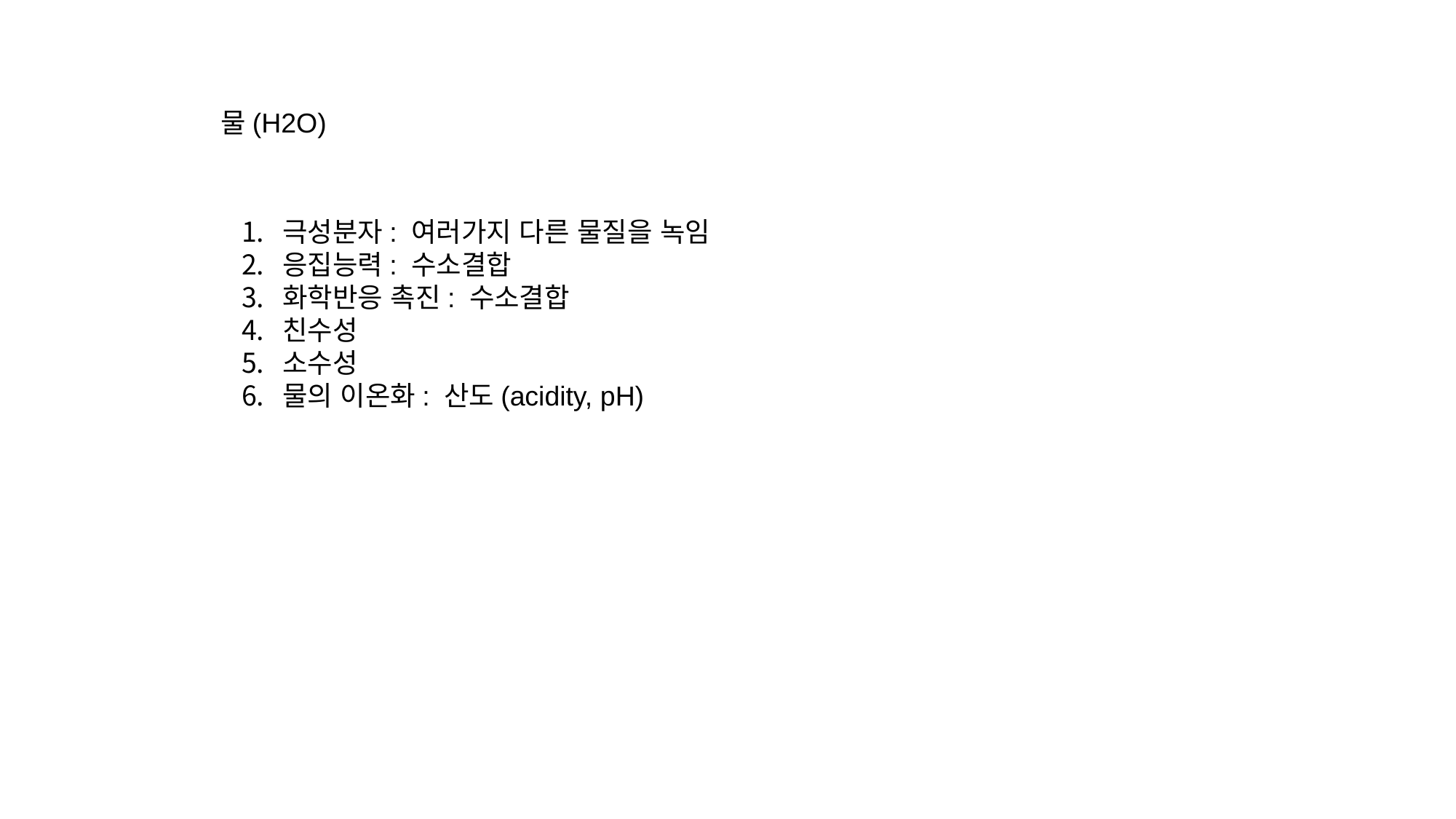

물(H2O)
극성분자: 여러가지 다른 물질을 녹임
응집능력: 수소결합
화학반응 촉진: 수소결합
친수성
소수성
물의 이온화: 산도(acidity, pH)